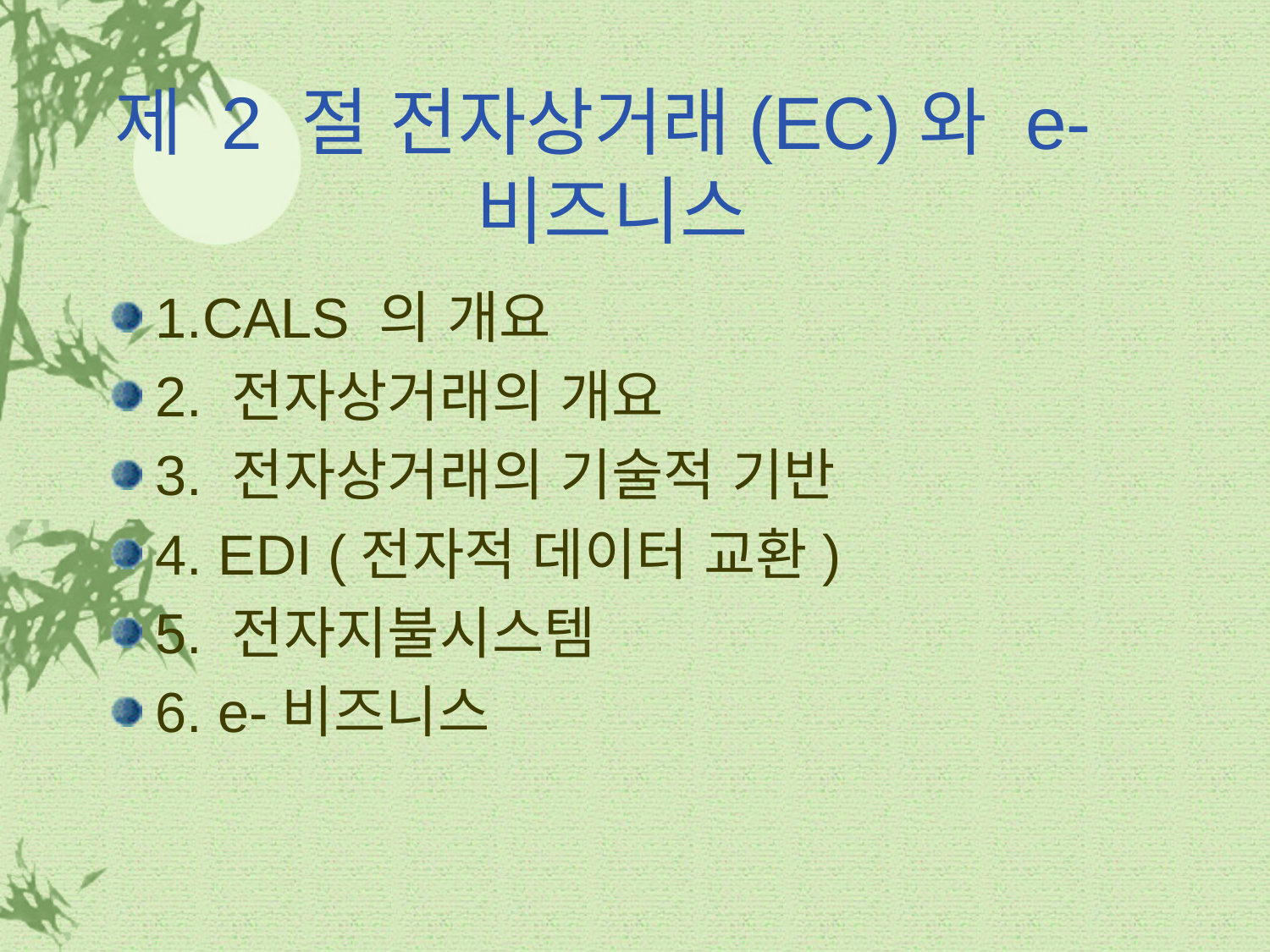

# 제 2 절 전자상거래(EC)와 e-비즈니스
1.CALS 의 개요
2. 전자상거래의 개요
3. 전자상거래의 기술적 기반
4. EDI (전자적 데이터 교환)
5. 전자지불시스템
6. e-비즈니스